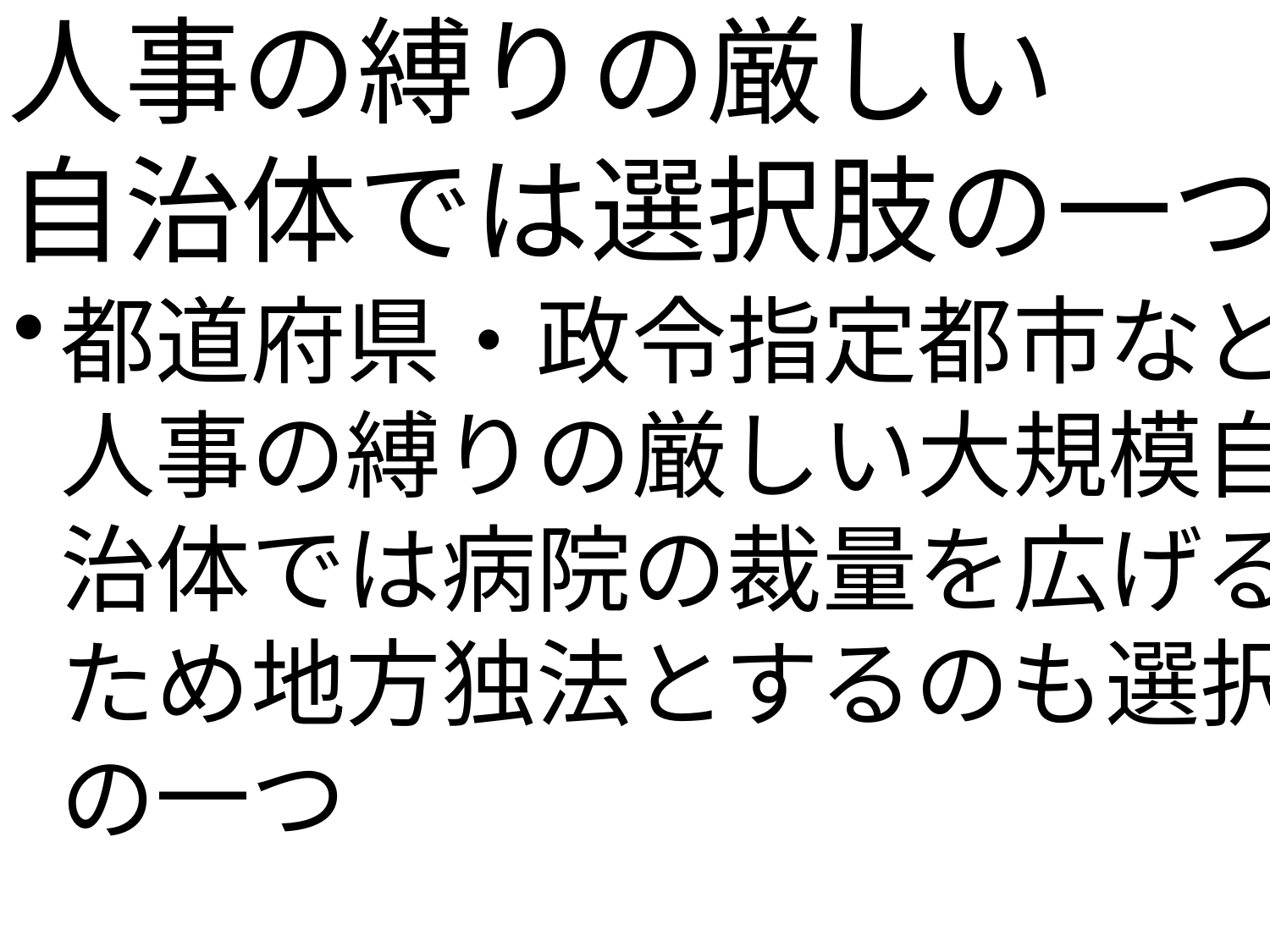

# 人事の縛りの厳しい 自治体では選択肢の一つ
都道府県・政令指定都市など人事の縛りの厳しい大規模自治体では病院の裁量を広げるため地方独法とするのも選択の一つ